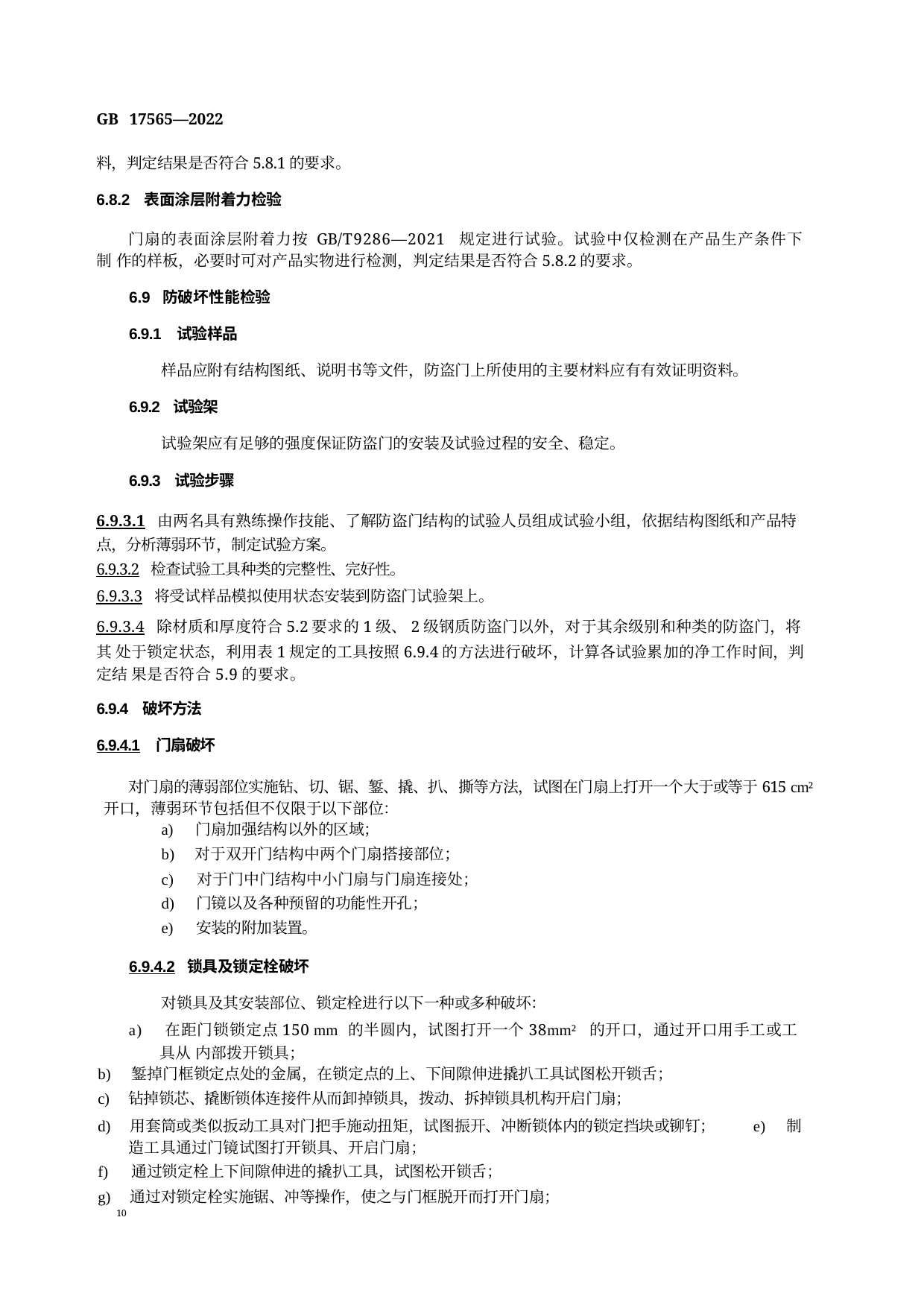

GB 17565—2022

料，判定结果是否符合5.8.1的要求。
6.8.2  表面涂层附着力检验
门扇的表面涂层附着力按 GB/T9286—2021  规定进行试验。试验中仅检测在产品生产条件下制 作的样板，必要时可对产品实物进行检测，判定结果是否符合5.8.2的要求。
6.9  防破坏性能检验
6.9.1 试验样品
样品应附有结构图纸、说明书等文件，防盗门上所使用的主要材料应有有效证明资料。
6.9.2  试验架
试验架应有足够的强度保证防盗门的安装及试验过程的安全、稳定。
6.9.3  试验步骤
6.9.3.1  由两名具有熟练操作技能、了解防盗门结构的试验人员组成试验小组，依据结构图纸和产品特 点，分析薄弱环节，制定试验方案。
6.9.3.2  检查试验工具种类的完整性、完好性。
6.9.3.3  将受试样品模拟使用状态安装到防盗门试验架上。
6.9.3.4  除材质和厚度符合5.2要求的1级、2级钢质防盗门以外，对于其余级别和种类的防盗门，将其 处于锁定状态，利用表1规定的工具按照6.9.4的方法进行破坏，计算各试验累加的净工作时间，判定结 果是否符合5.9的要求。
6.9.4  破坏方法
6.9.4.1 门扇破坏
对门扇的薄弱部位实施钻、切、锯、錾、撬、扒、撕等方法，试图在门扇上打开一个大于或等于615 cm²  开口，薄弱环节包括但不仅限于以下部位：
a)    门扇加强结构以外的区域；
b)    对于双开门结构中两个门扇搭接部位；
c)    对于门中门结构中小门扇与门扇连接处；
d)    门镜以及各种预留的功能性开孔；
e)    安装的附加装置。
6.9.4.2  锁具及锁定栓破坏
对锁具及其安装部位、锁定栓进行以下一种或多种破坏：
a)    在距门锁锁定点150 mm 的半圆内，试图打开一个38mm²  的开口，通过开口用手工或工具从 内部拨开锁具；
b)    錾掉门框锁定点处的金属，在锁定点的上、下间隙伸进撬扒工具试图松开锁舌；
c)    钻掉锁芯、撬断锁体连接件从而卸掉锁具，拨动、拆掉锁具机构开启门扇；
d)    用套筒或类似扳动工具对门把手施动扭矩，试图振开、冲断锁体内的锁定挡块或铆钉；         e)    制造工具通过门镜试图打开锁具、开启门扇；
f)     通过锁定栓上下间隙伸进的撬扒工具，试图松开锁舌；

g)    通过对锁定栓实施锯、冲等操作，使之与门框脱开而打开门扇；

10